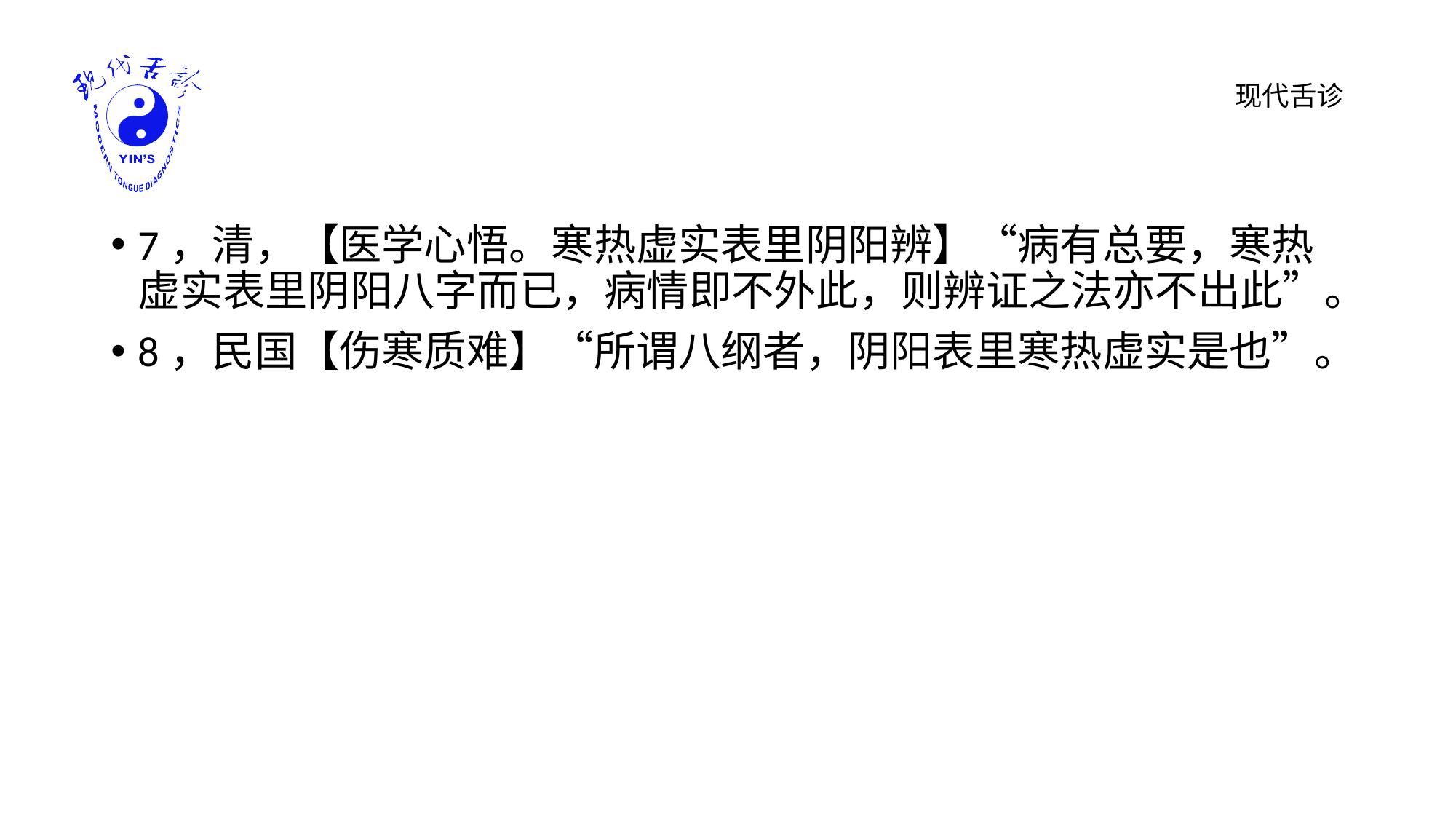

7，清，【医学心悟。寒热虚实表里阴阳辨】“病有总要，寒热虚实表里阴阳八字而已，病情即不外此，则辨证之法亦不出此”。
8，民国【伤寒质难】“所谓八纲者，阴阳表里寒热虚实是也”。